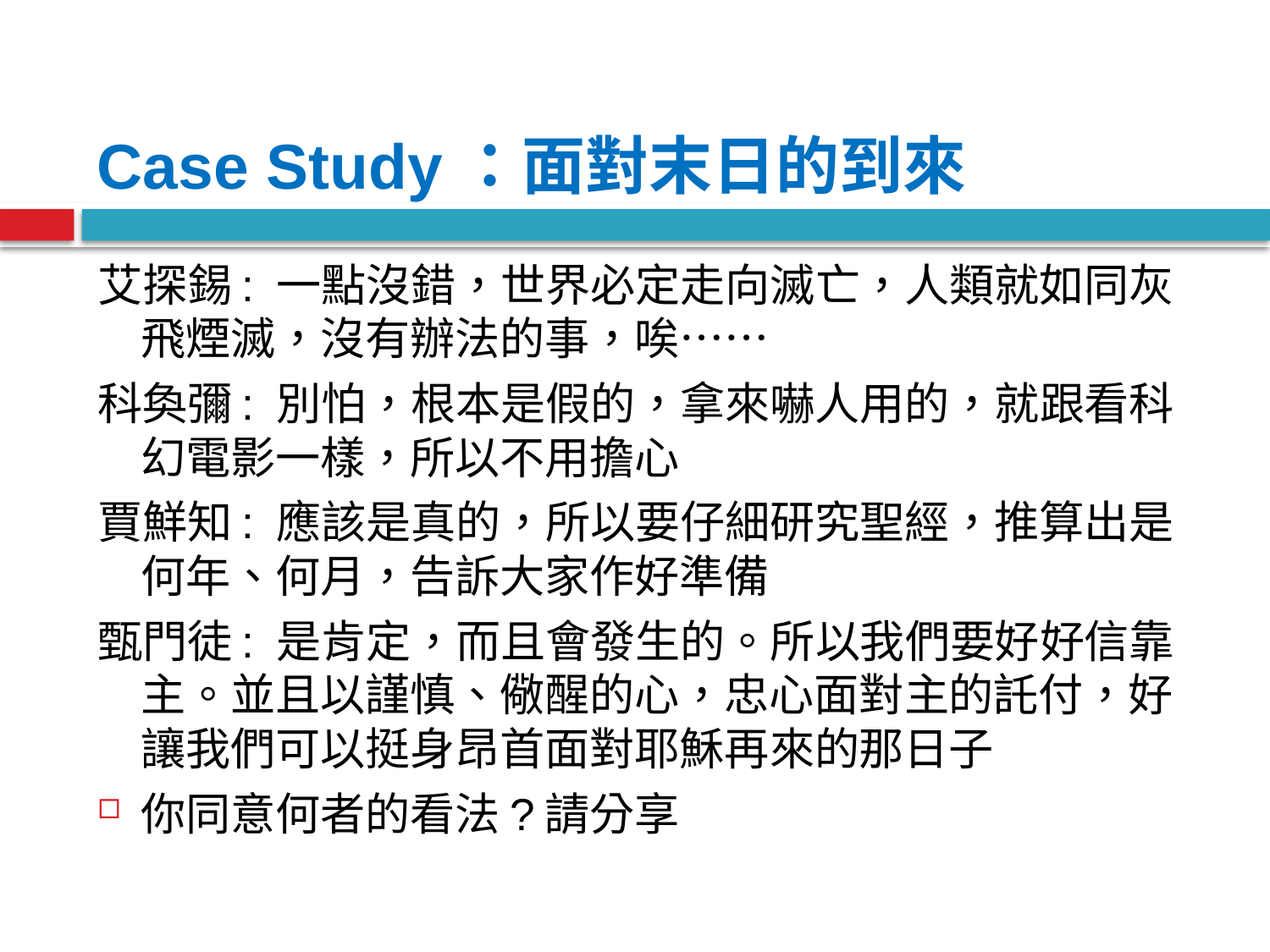

# Case Study：面對末日的到來
艾探錫: 一點沒錯，世界必定走向滅亡，人類就如同灰飛煙滅，沒有辦法的事，唉……
科奐彌: 別怕，根本是假的，拿來嚇人用的，就跟看科幻電影一樣，所以不用擔心
賈鮮知: 應該是真的，所以要仔細研究聖經，推算出是何年、何月，告訴大家作好準備
甄門徒: 是肯定，而且會發生的。所以我們要好好信靠主。並且以謹慎、儆醒的心，忠心面對主的託付，好讓我們可以挺身昂首面對耶穌再來的那日子
你同意何者的看法?請分享